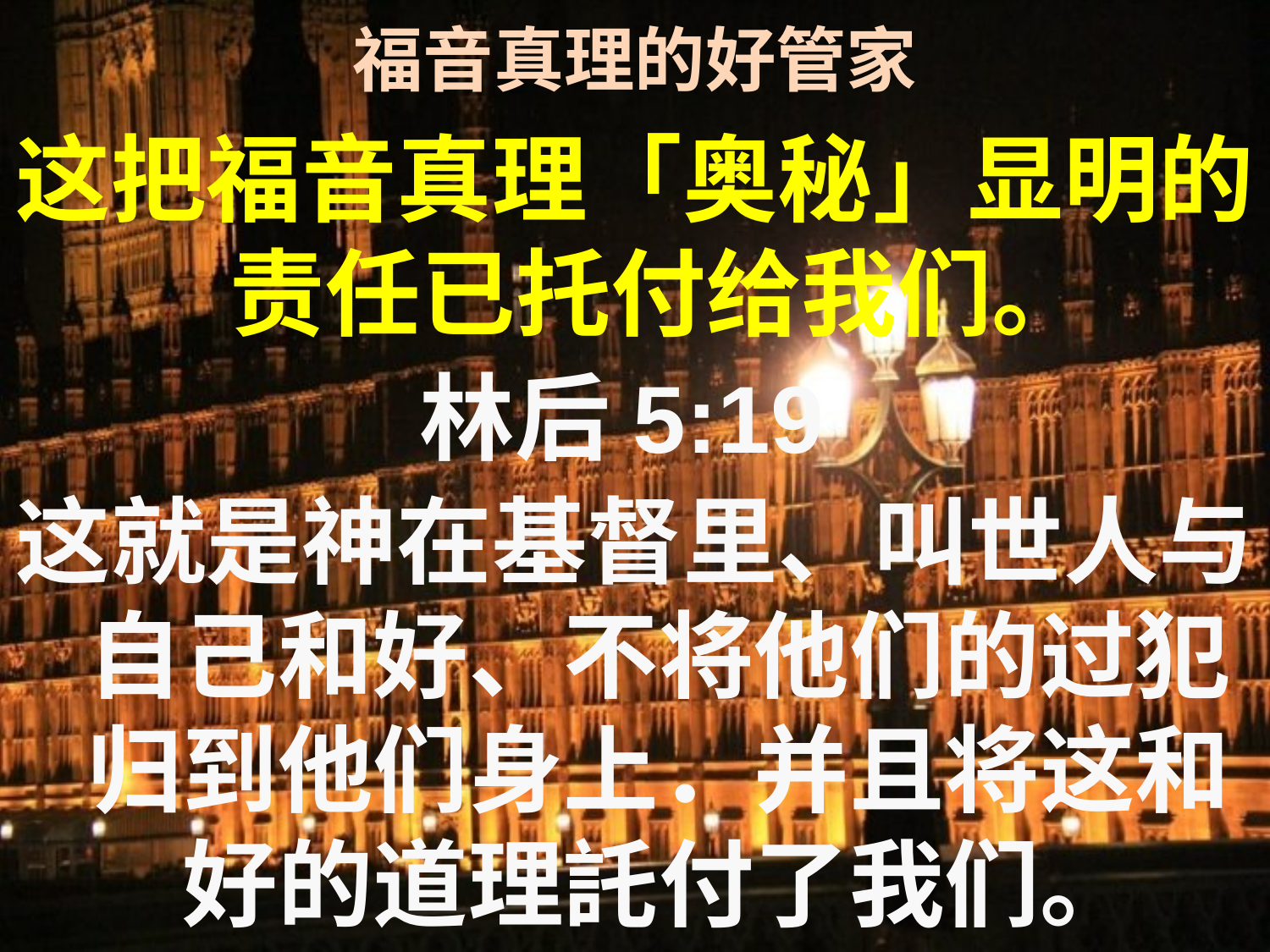

福音真理的好管家
这把福音真理「奥秘」显明的责任已托付给我们。
林后5:19
这就是神在基督里、叫世人与自己和好、不将他们的过犯归到他们身上．并且将这和好的道理託付了我们。